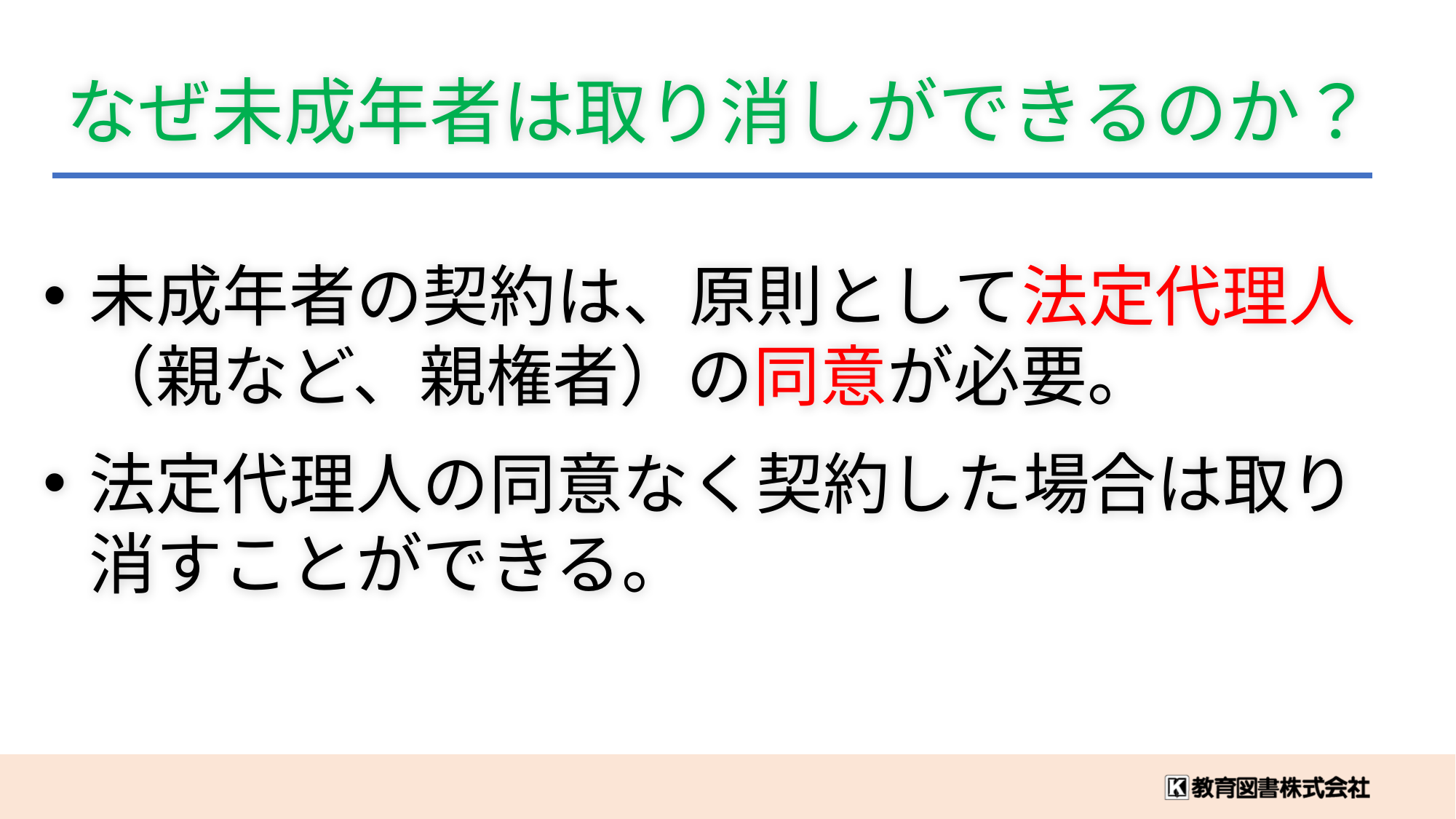

なぜ未成年者は取り消しができるのか？
未成年者の契約は、原則として法定代理人（親など、親権者）の同意が必要。
法定代理人の同意なく契約した場合は取り消すことができる。